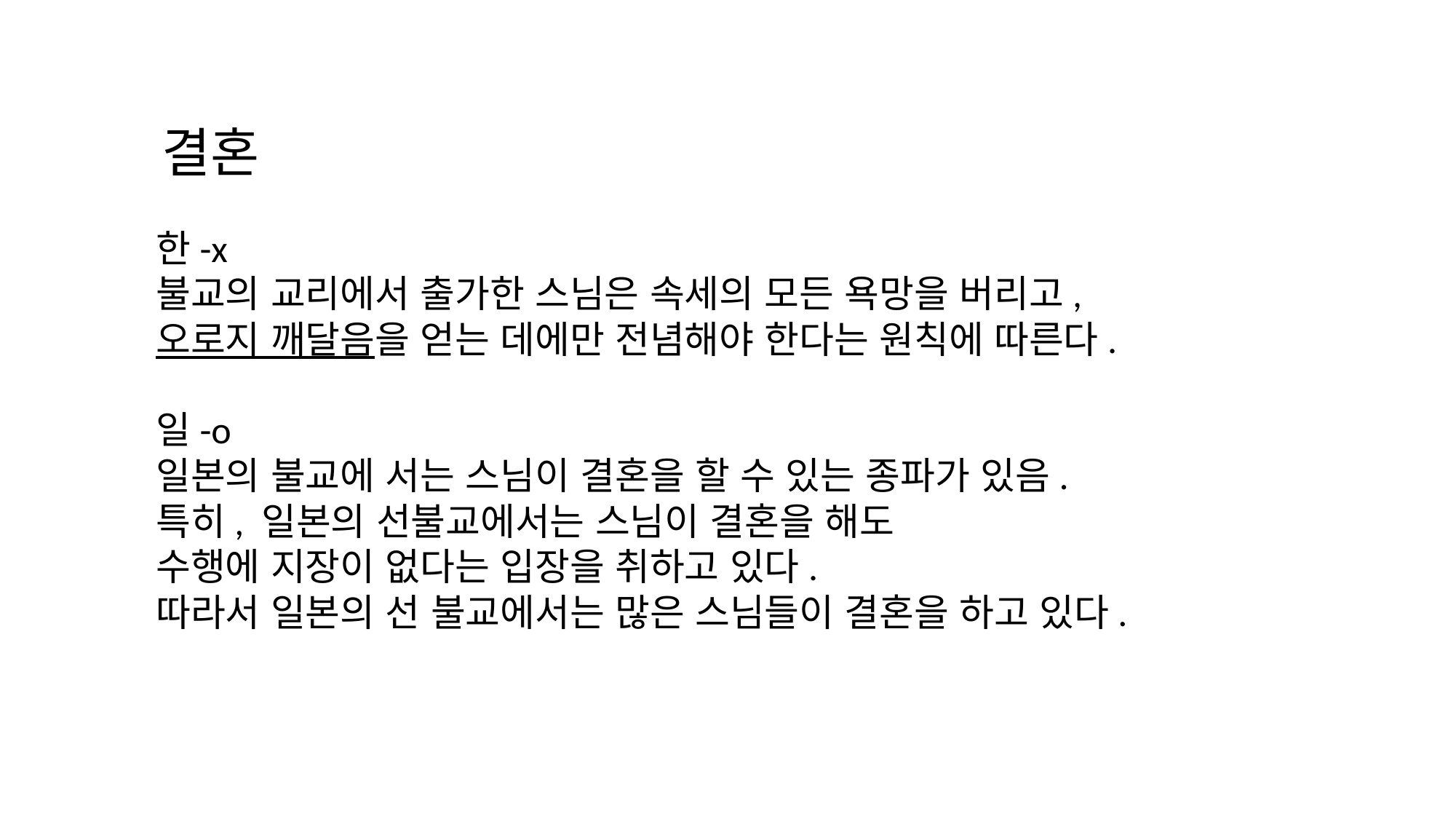

결혼
한-x
불교의 교리에서 출가한 스님은 속세의 모든 욕망을 버리고,
오로지 깨달음을 얻는 데에만 전념해야 한다는 원칙에 따른다.

일-o
일본의 불교에 서는 스님이 결혼을 할 수 있는 종파가 있음.
특히, 일본의 선불교에서는 스님이 결혼을 해도
수행에 지장이 없다는 입장을 취하고 있다.
따라서 일본의 선 불교에서는 많은 스님들이 결혼을 하고 있다.